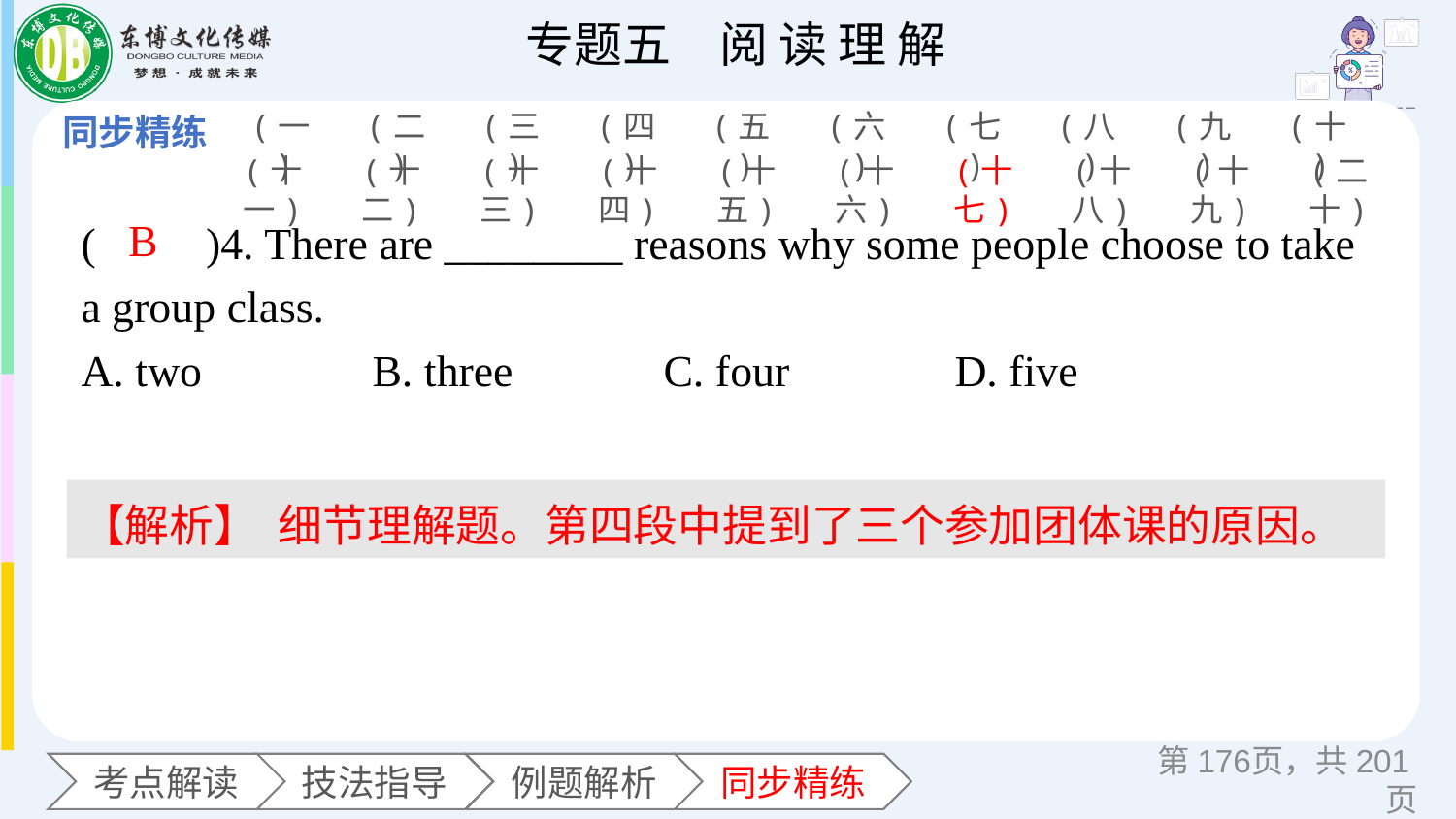

(一)
(二)
(三)
(四)
(五)
(六)
(七)
(八)
(九)
(十)
(十一)
(十二)
(十三)
(十四)
(十五)
(十六)
(十七)
(十八)
(十九)
(二十)
(　　)4. There are ________ reasons why some people choose to take a group class.
A. two    	B. three    	C. four    	D. five
B
【解析】  细节理解题。第四段中提到了三个参加团体课的原因。
第176页，共201页